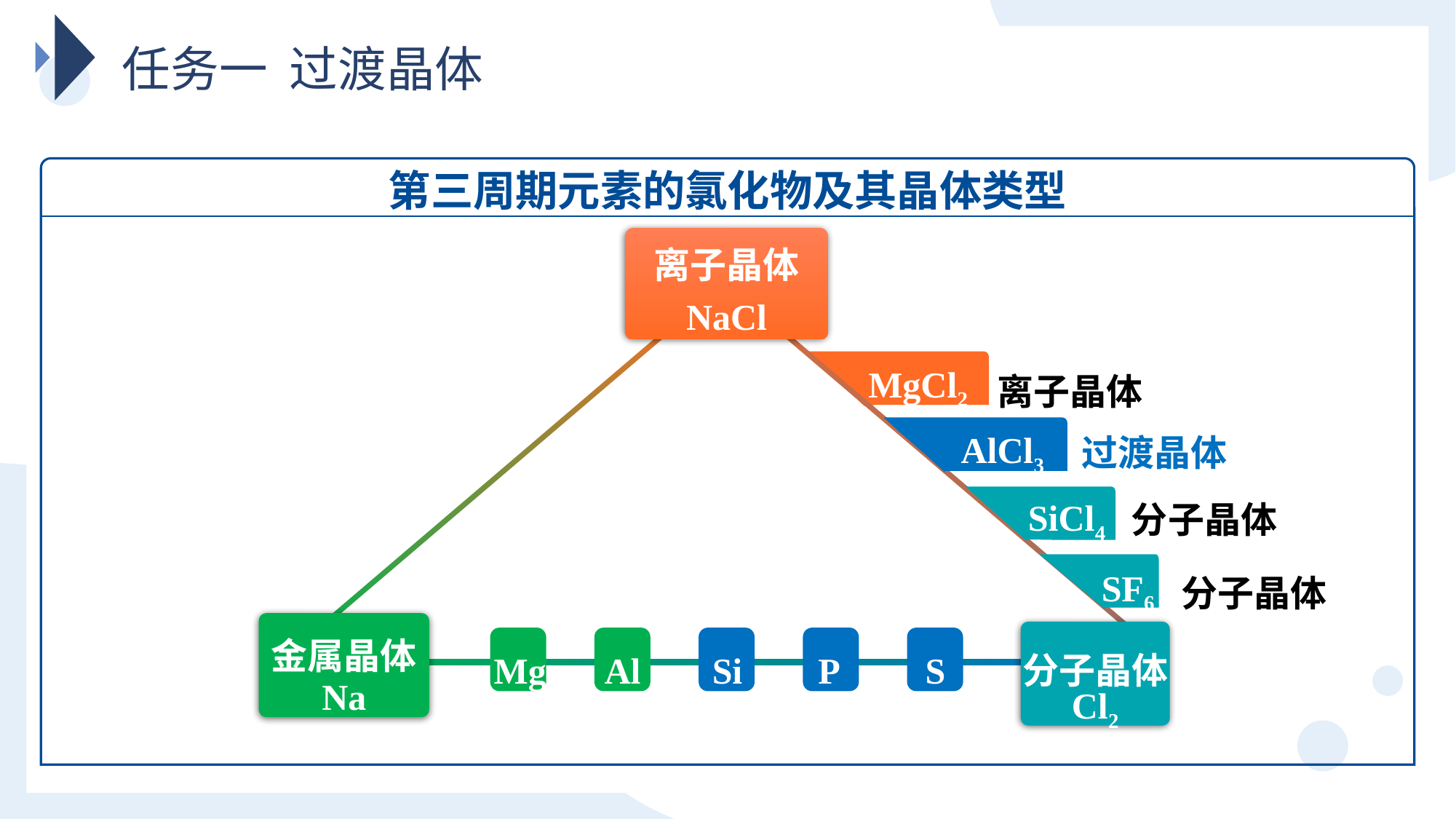

任务一  过渡晶体

第三周期元素的氯化物及其晶体类型

离子晶体
NaCl

MgCl2

离子晶体
AlCl3

过渡晶体

SiCl4

分子晶体
SF6

分子晶体

金属晶体
Na

分子晶体
Cl2

Mg

Al

Si

P

S